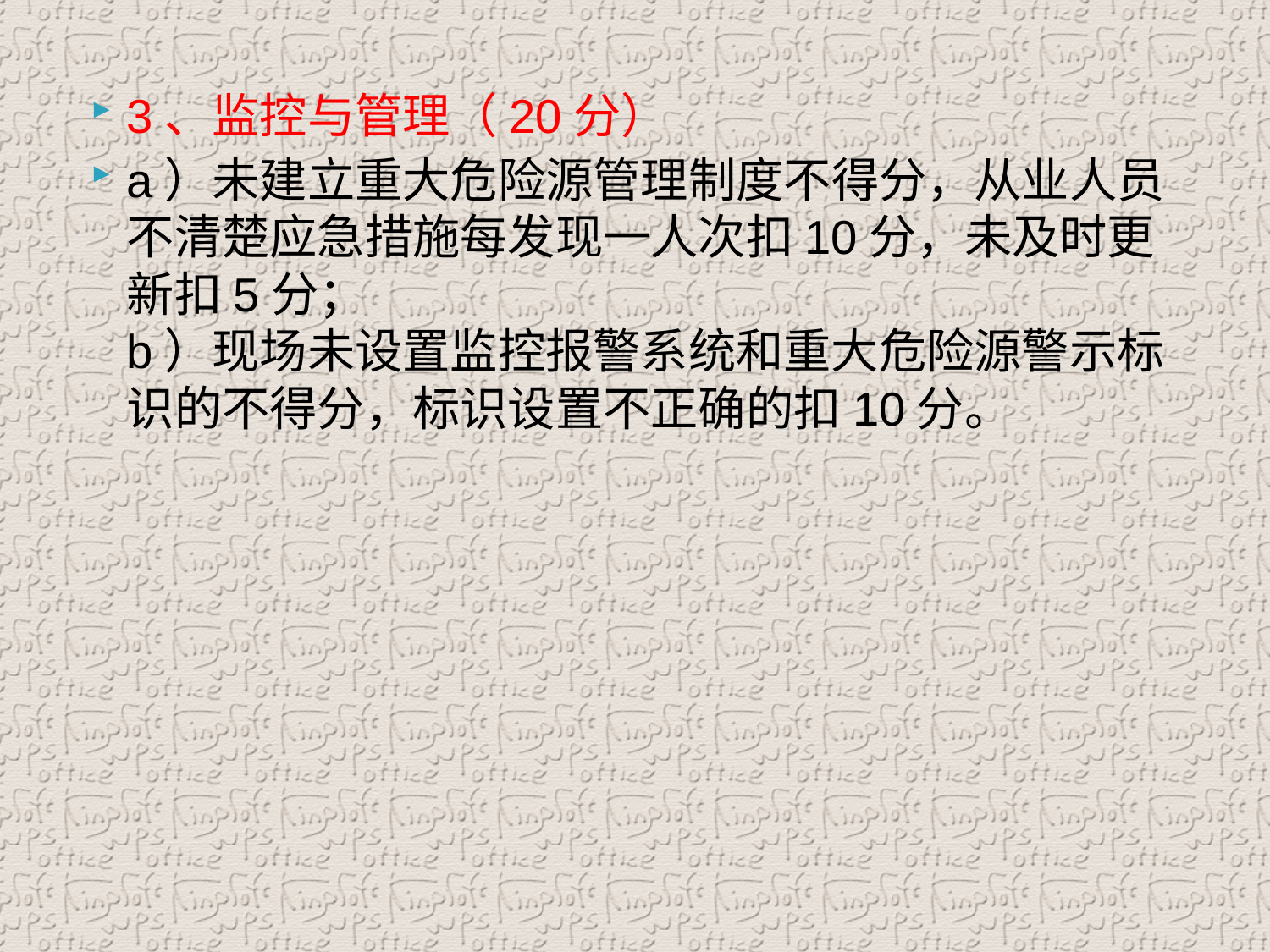

3、监控与管理（20分）
a）未建立重大危险源管理制度不得分，从业人员不清楚应急措施每发现一人次扣10分，未及时更新扣5分；
b）现场未设置监控报警系统和重大危险源警示标识的不得分，标识设置不正确的扣10分。